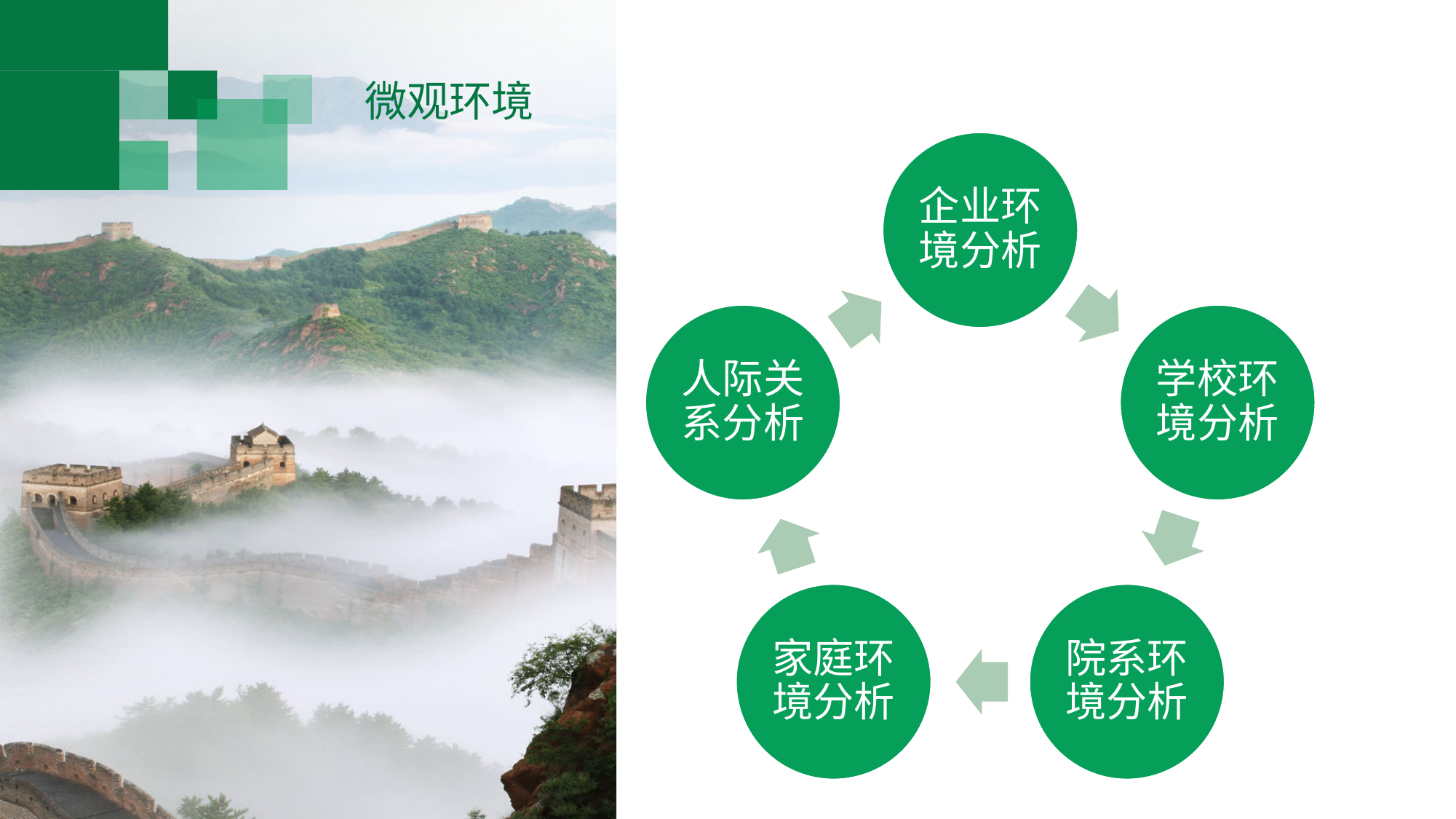

微观环境
企业环境分析

学校环境分析

院系环境分析

家庭环境分析

人际关系分析